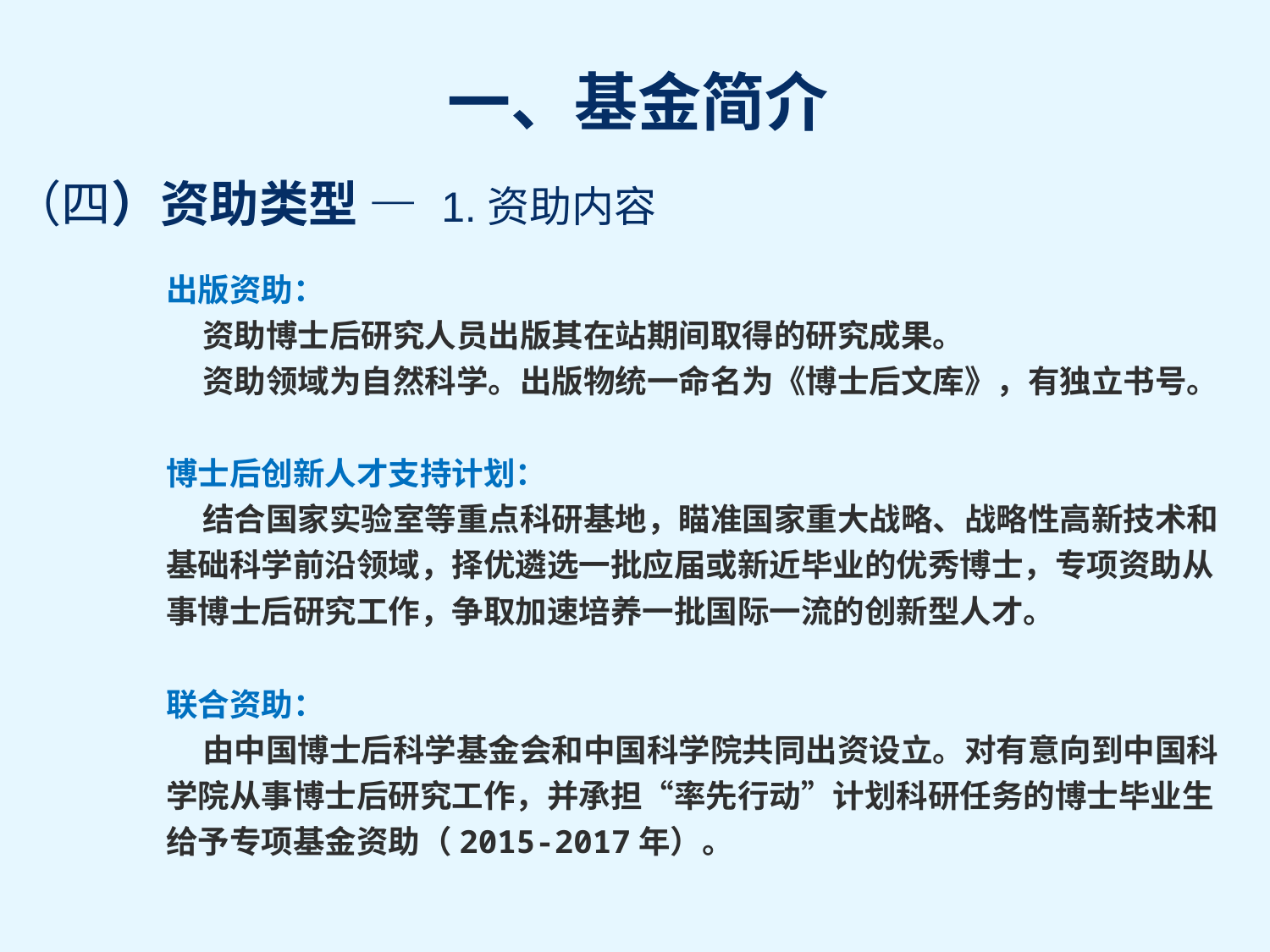

（四）资助类型 — 1.资助内容
出版资助：
    资助博士后研究人员出版其在站期间取得的研究成果。
    资助领域为自然科学。出版物统一命名为《博士后文库》，有独立书号。

博士后创新人才支持计划：
    结合国家实验室等重点科研基地，瞄准国家重大战略、战略性高新技术和基础科学前沿领域，择优遴选一批应届或新近毕业的优秀博士，专项资助从事博士后研究工作，争取加速培养一批国际一流的创新型人才。

联合资助：
    由中国博士后科学基金会和中国科学院共同出资设立。对有意向到中国科学院从事博士后研究工作，并承担“率先行动”计划科研任务的博士毕业生给予专项基金资助（2015-2017年）。